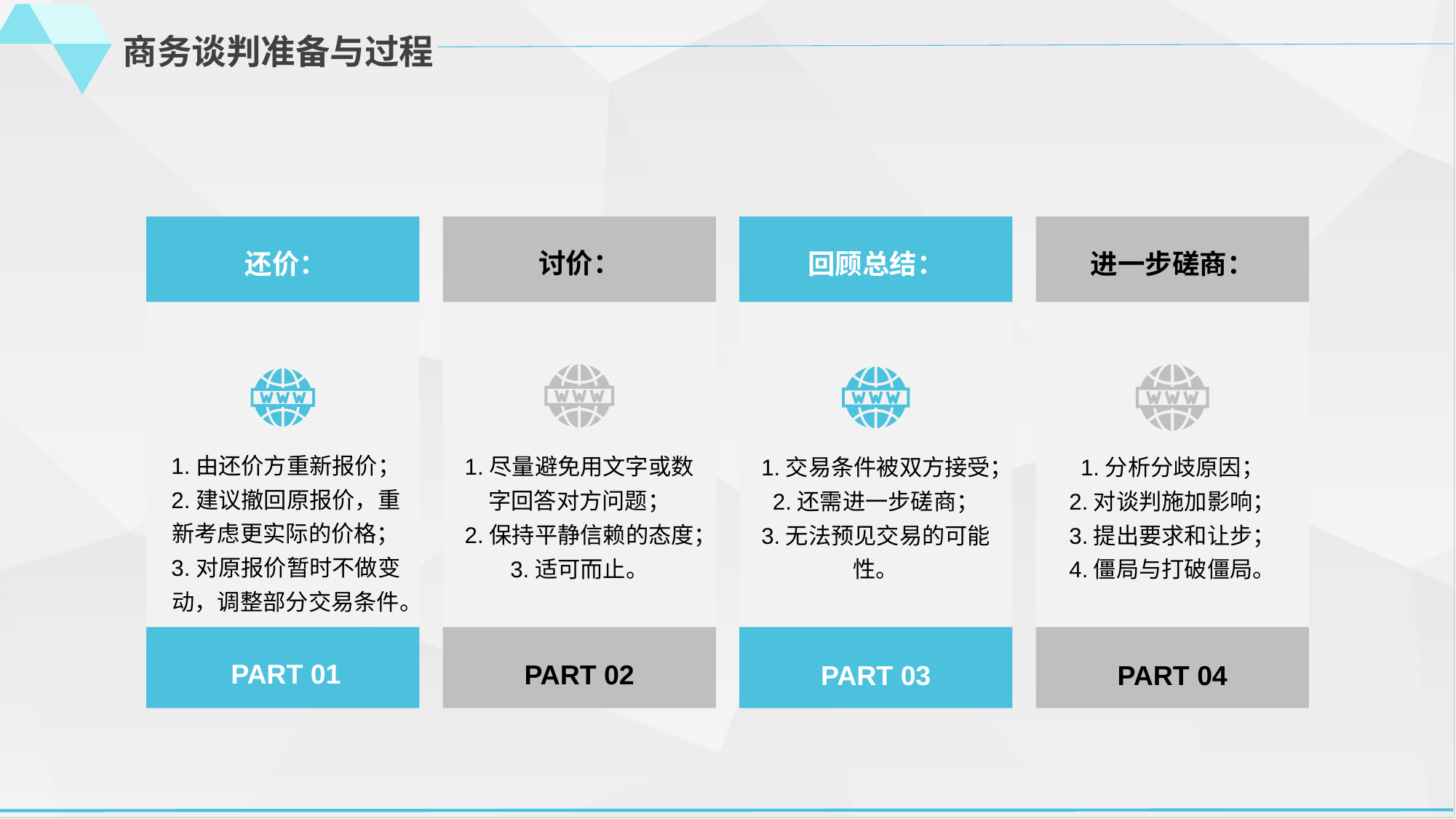

商务谈判准备与过程

讨价：
1.尽量避免用文字或数字回答对方问题；
2.保持平静信赖的态度；
3.适可而止。
PART 02
回顾总结：
1.交易条件被双方接受；
2.还需进一步磋商；
3.无法预见交易的可能性。
PART 03
进一步磋商：
1.分析分歧原因；
2.对谈判施加影响；
3.提出要求和让步；
4.僵局与打破僵局。
PART 04
还价：
1.由还价方重新报价；
2.建议撤回原报价，重新考虑更实际的价格；
3.对原报价暂时不做变动，调整部分交易条件。
PART 01